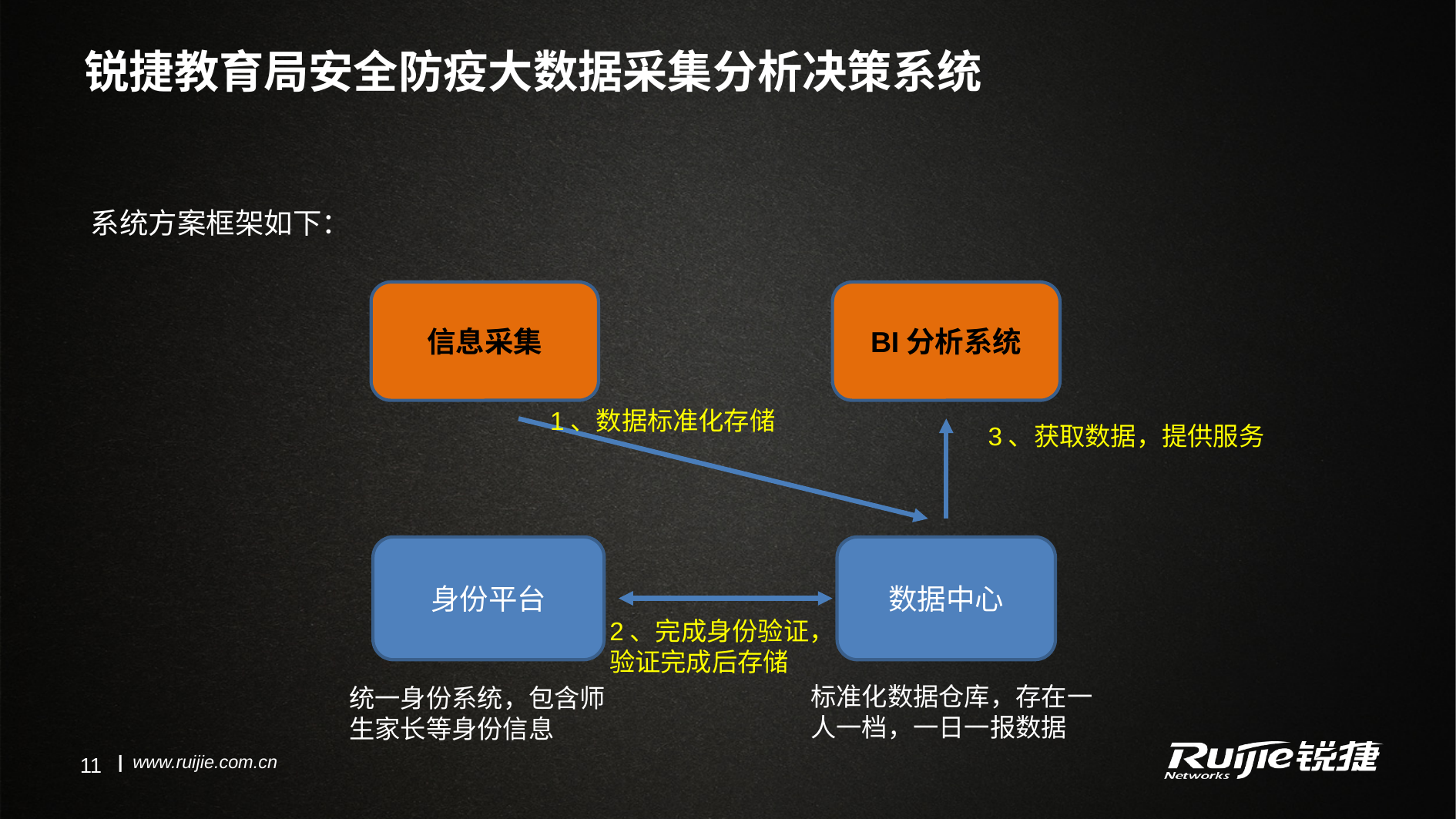

# 锐捷教育局安全防疫大数据采集分析决策系统
系统方案框架如下：
信息采集
BI分析系统
1、数据标准化存储
3、获取数据，提供服务
身份平台
数据中心
2、完成身份验证，验证完成后存储
标准化数据仓库，存在一人一档，一日一报数据
统一身份系统，包含师生家长等身份信息
11